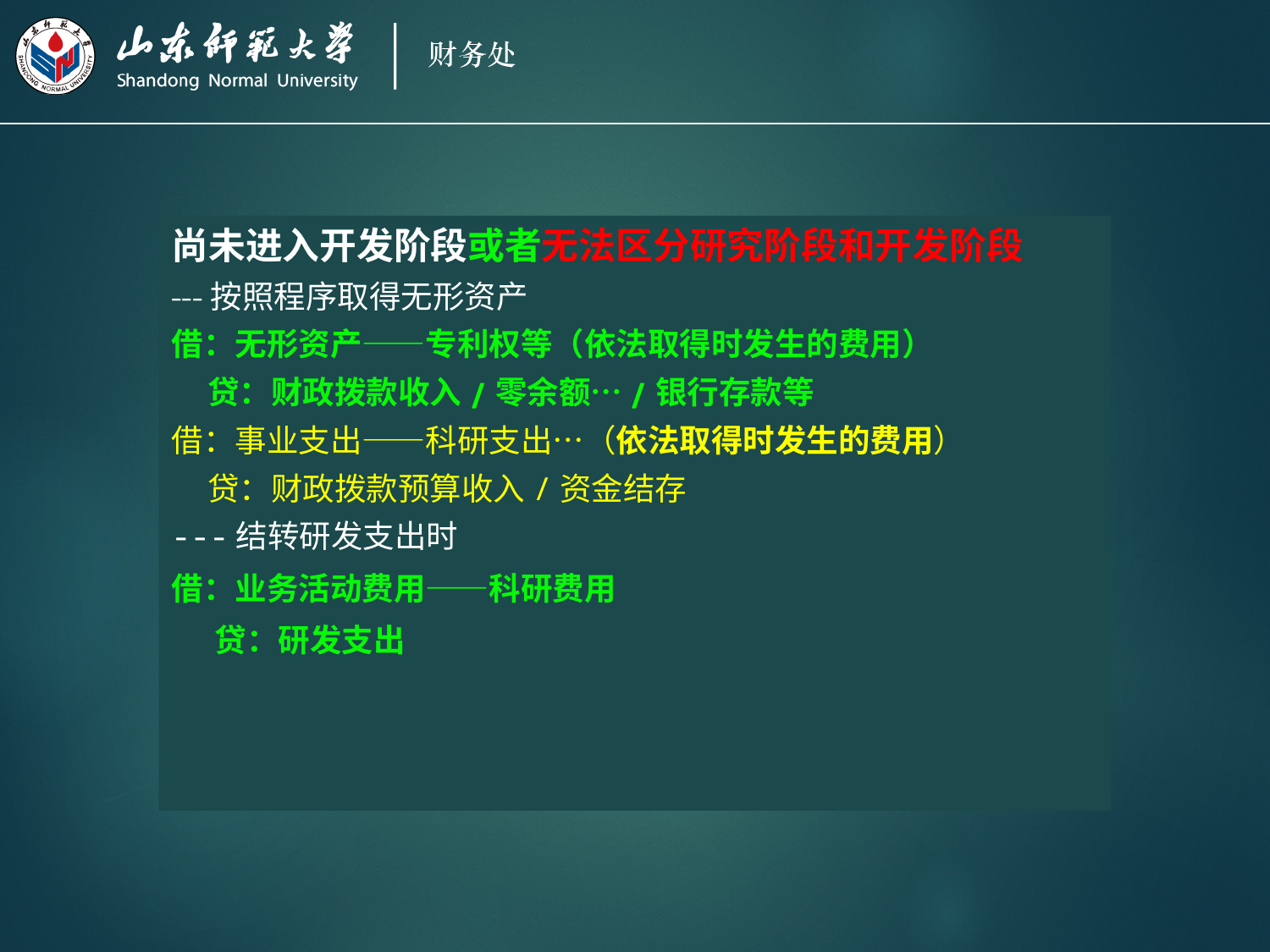

尚未进入开发阶段或者无法区分研究阶段和开发阶段
---按照程序取得无形资产
借：无形资产——专利权等（依法取得时发生的费用）
    贷：财政拨款收入/零余额…/银行存款等
借：事业支出——科研支出…（依法取得时发生的费用）
    贷：财政拨款预算收入/资金结存
---结转研发支出时
借：业务活动费用——科研费用
     贷：研发支出